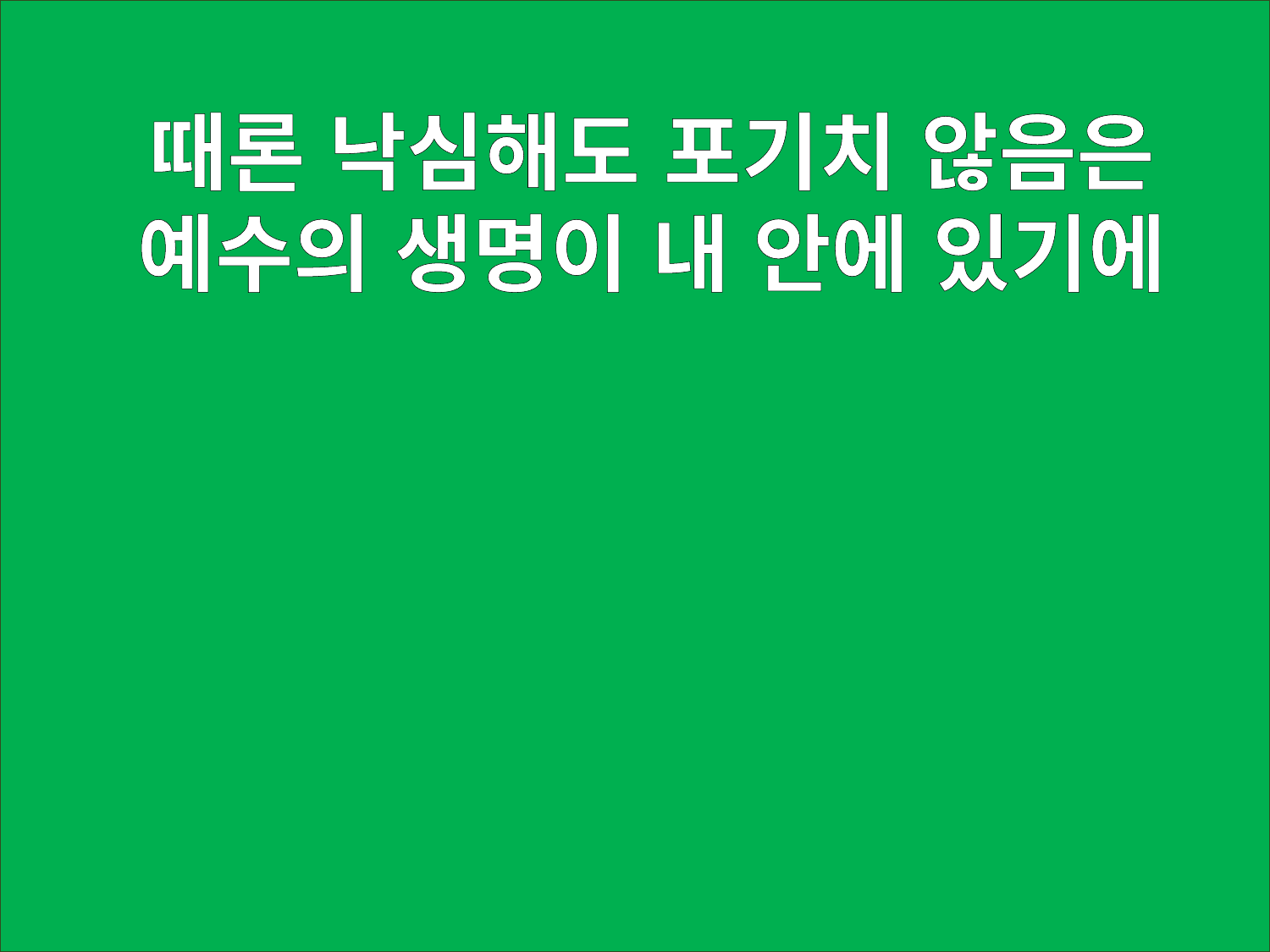

때론 낙심해도 포기치 않음은
예수의 생명이 내 안에 있기에